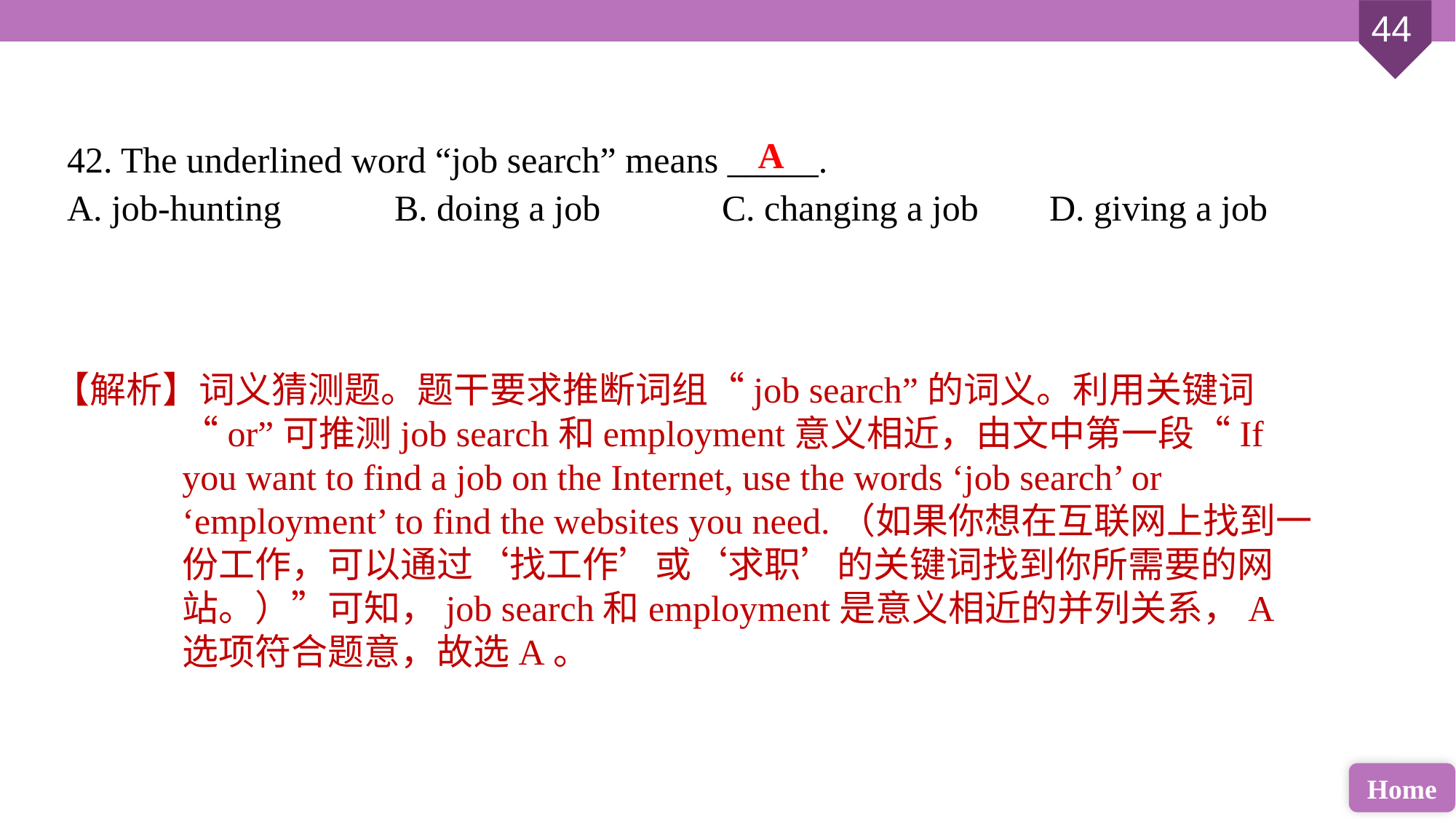

42. The underlined word “job search” means _____.
A. job-hunting 	B. doing a job 		C. changing a job 	D. giving a job
A
【解析】词义猜测题。题干要求推断词组“job search”的词义。利用关键词“or”可推测job search和employment意义相近，由文中第一段“If you want to find a job on the Internet, use the words ‘job search’ or ‘employment’ to find the websites you need.（如果你想在互联网上找到一份工作，可以通过‘找工作’或‘求职’的关键词找到你所需要的网站。）”可知，job search和employment是意义相近的并列关系，A选项符合题意，故选A。